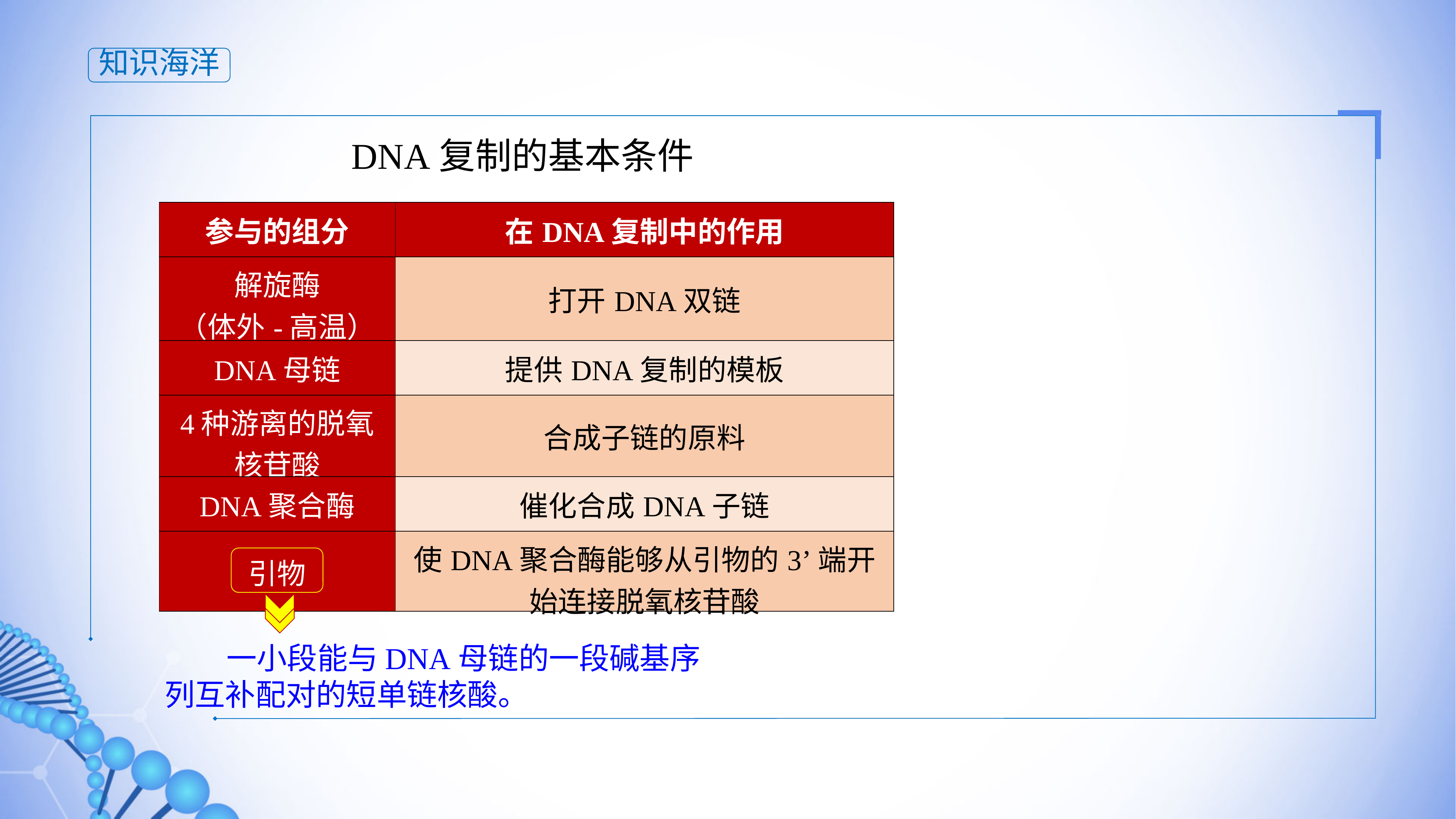

知识海洋

DNA复制的基本条件
| 参与的组分 | 在DNA复制中的作用 |
| --- | --- |
| 解旋酶 （体外-高温） | 打开DNA双链 |
| DNA母链 | 提供DNA复制的模板 |
| 4种游离的脱氧核苷酸 | 合成子链的原料 |
| DNA聚合酶 | 催化合成DNA子链 |
| 引物 | 使DNA聚合酶能够从引物的3’端开始连接脱氧核苷酸 |

        一小段能与DNA母链的一段碱基序列互补配对的短单链核酸。